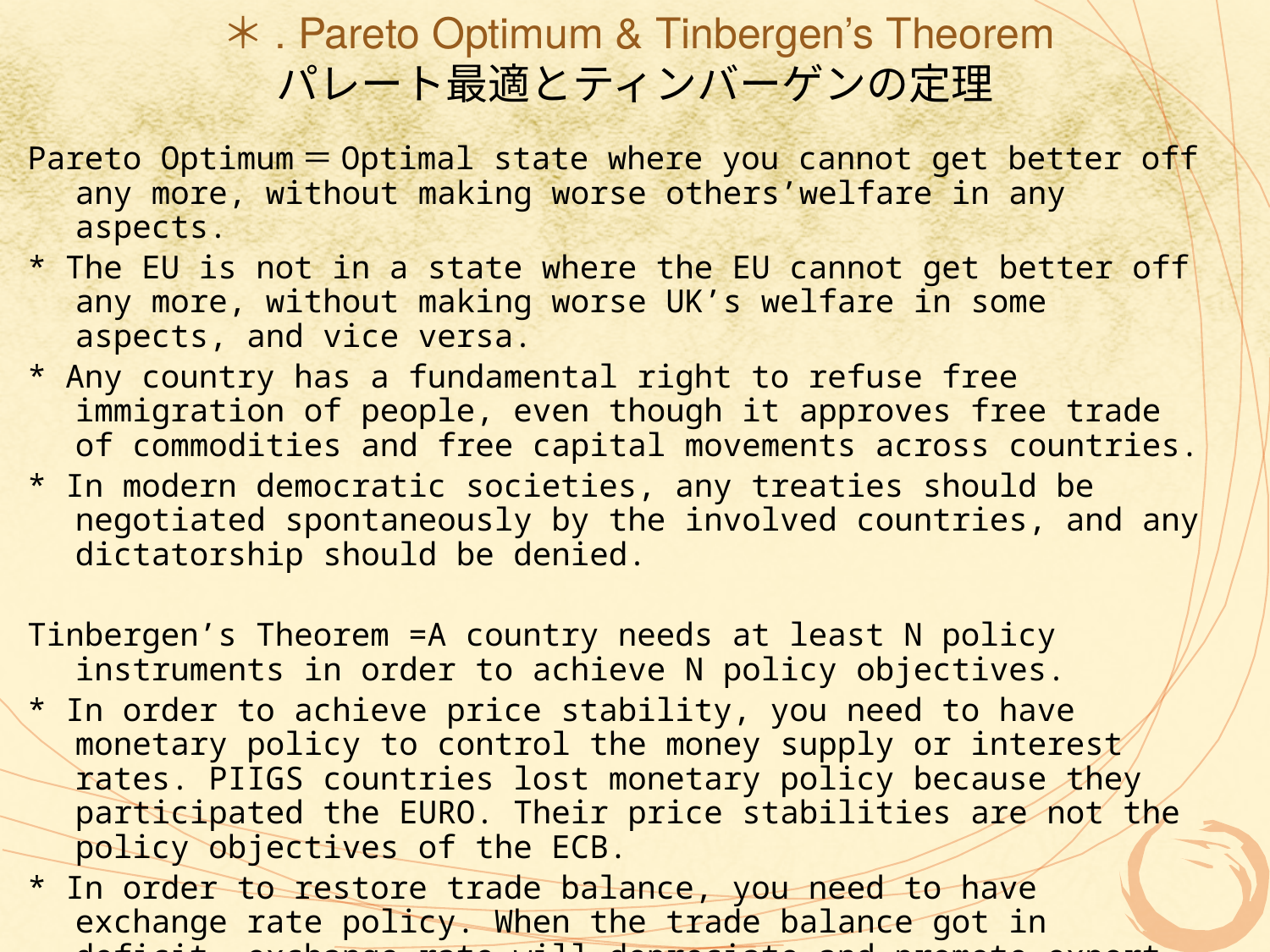

＊. Pareto Optimum & Tinbergen’s Theorem
パレート最適とティンバーゲンの定理
Pareto Optimum＝Optimal state where you cannot get better off any more, without making worse others’welfare in any aspects.
* The EU is not in a state where the EU cannot get better off any more, without making worse UK’s welfare in some aspects, and vice versa.
* Any country has a fundamental right to refuse free immigration of people, even though it approves free trade of commodities and free capital movements across countries.
* In modern democratic societies, any treaties should be negotiated spontaneously by the involved countries, and any dictatorship should be denied.

Tinbergen’s Theorem =A country needs at least N policy instruments in order to achieve N policy objectives.
* In order to achieve price stability, you need to have monetary policy to control the money supply or interest rates. PIIGS countries lost monetary policy because they participated the EURO. Their price stabilities are not the policy objectives of the ECB.
* In order to restore trade balance, you need to have exchange rate policy. When the trade balance got in deficit, exchange rate will depreciate and promote export  to restore trade balance. PIIGS countries lost these policy instruments to restore trade balance.

Cited from Nissei Basic Research Center(1997, 2003)
ニッセイ基礎研究所(1997)より引用　　　　ニッセイ基礎研究所(2003)より引用